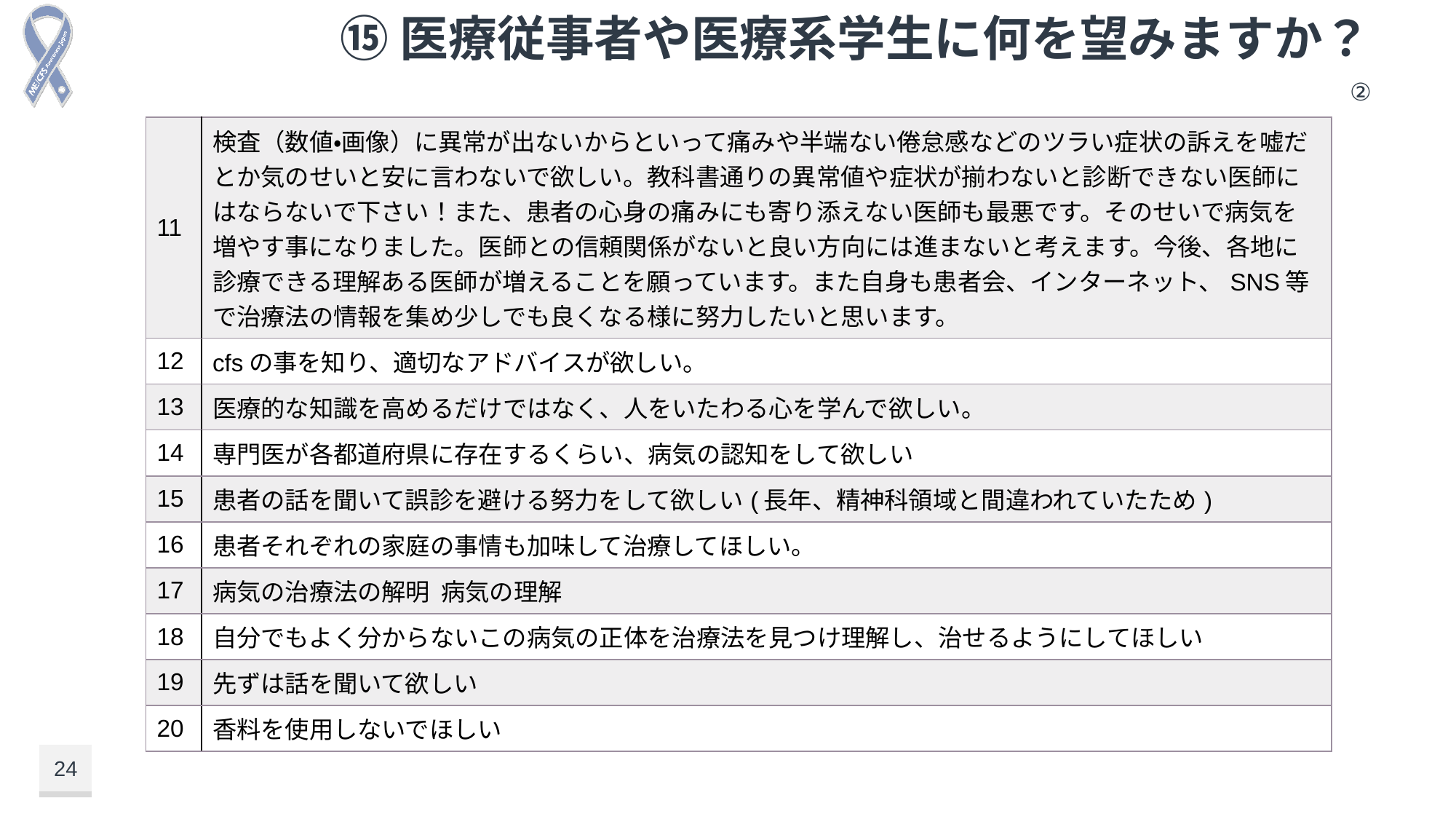

# ⑮医療従事者や医療系学生に何を望みますか？
②
| 11 | 検査（数値・画像）に異常が出ないからといって痛みや半端ない倦怠感などのツラい症状の訴えを嘘だとか気のせいと安に言わないで欲しい。教科書通りの異常値や症状が揃わないと診断できない医師にはならないで下さい！また、患者の心身の痛みにも寄り添えない医師も最悪です。そのせいで病気を増やす事になりました。医師との信頼関係がないと良い方向には進まないと考えます。今後、各地に診療できる理解ある医師が増えることを願っています。また自身も患者会、インターネット、SNS等で治療法の情報を集め少しでも良くなる様に努力したいと思います。 |
| --- | --- |
| 12 | cfsの事を知り、適切なアドバイスが欲しい。 |
| 13 | 医療的な知識を高めるだけではなく、人をいたわる心を学んで欲しい。 |
| 14 | 専門医が各都道府県に存在するくらい、病気の認知をして欲しい |
| 15 | 患者の話を聞いて誤診を避ける努力をして欲しい(長年、精神科領域と間違われていたため) |
| 16 | 患者それぞれの家庭の事情も加味して治療してほしい。 |
| 17 | 病気の治療法の解明 病気の理解 |
| 18 | 自分でもよく分からないこの病気の正体を治療法を見つけ理解し、治せるようにしてほしい |
| 19 | 先ずは話を聞いて欲しい |
| 20 | 香料を使用しないでほしい |
24